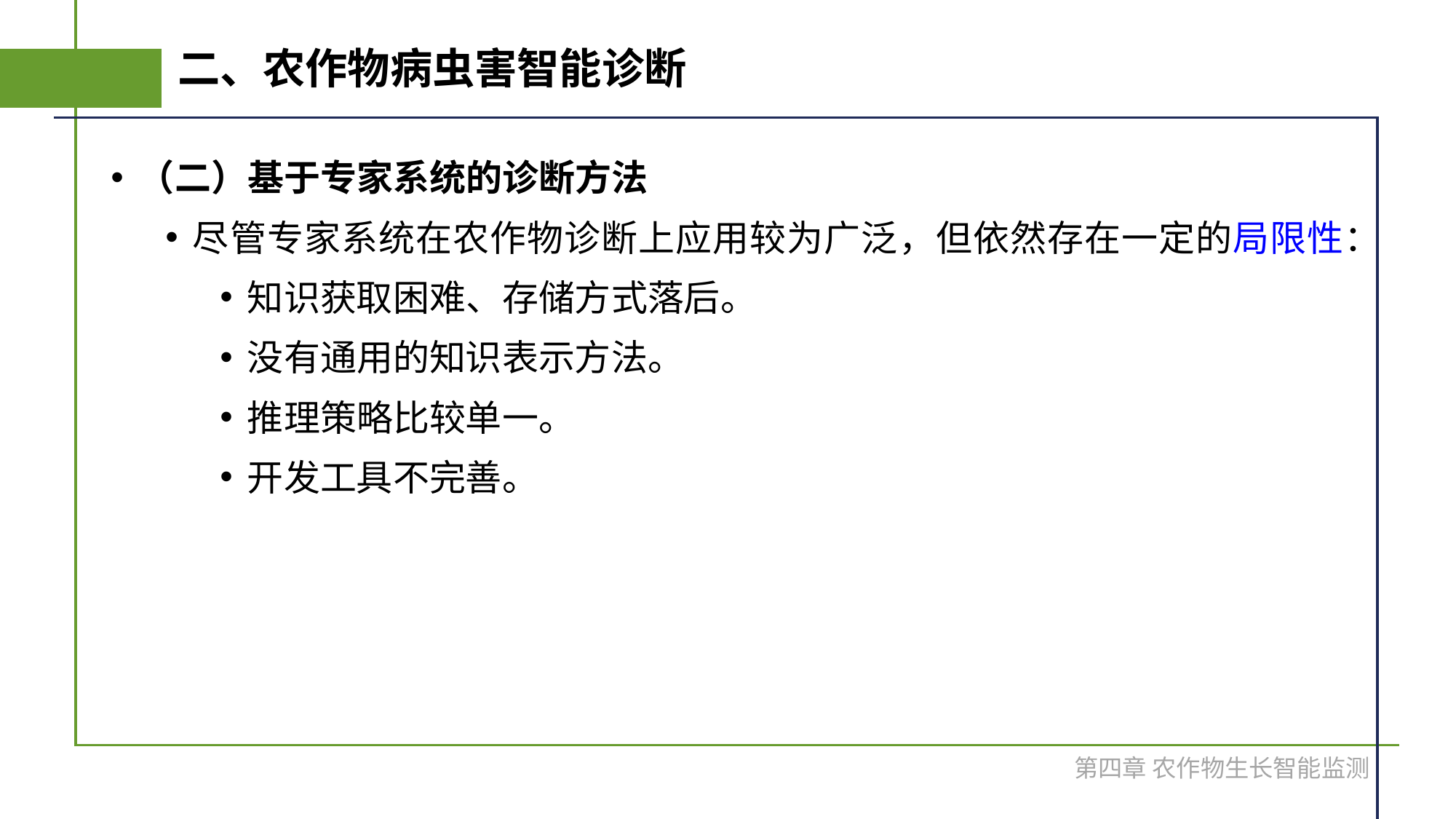

# 二、农作物病虫害智能诊断
（二）基于专家系统的诊断方法
尽管专家系统在农作物诊断上应用较为广泛，但依然存在一定的局限性：
知识获取困难、存储方式落后。
没有通用的知识表示方法。
推理策略比较单一。
开发工具不完善。
第四章 农作物生长智能监测